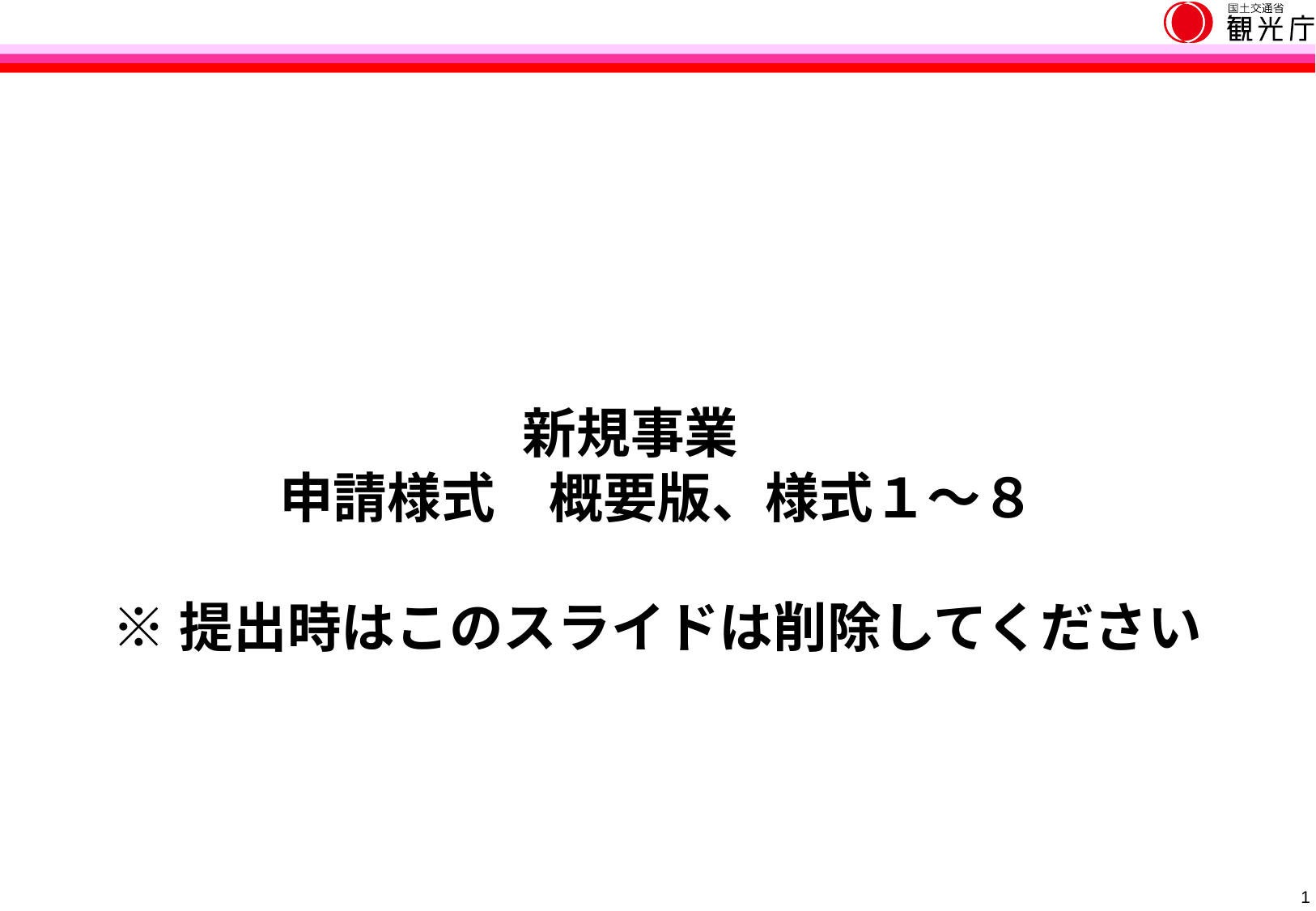

新規事業
申請様式　概要版、様式１～８

※提出時はこのスライドは削除してください
1